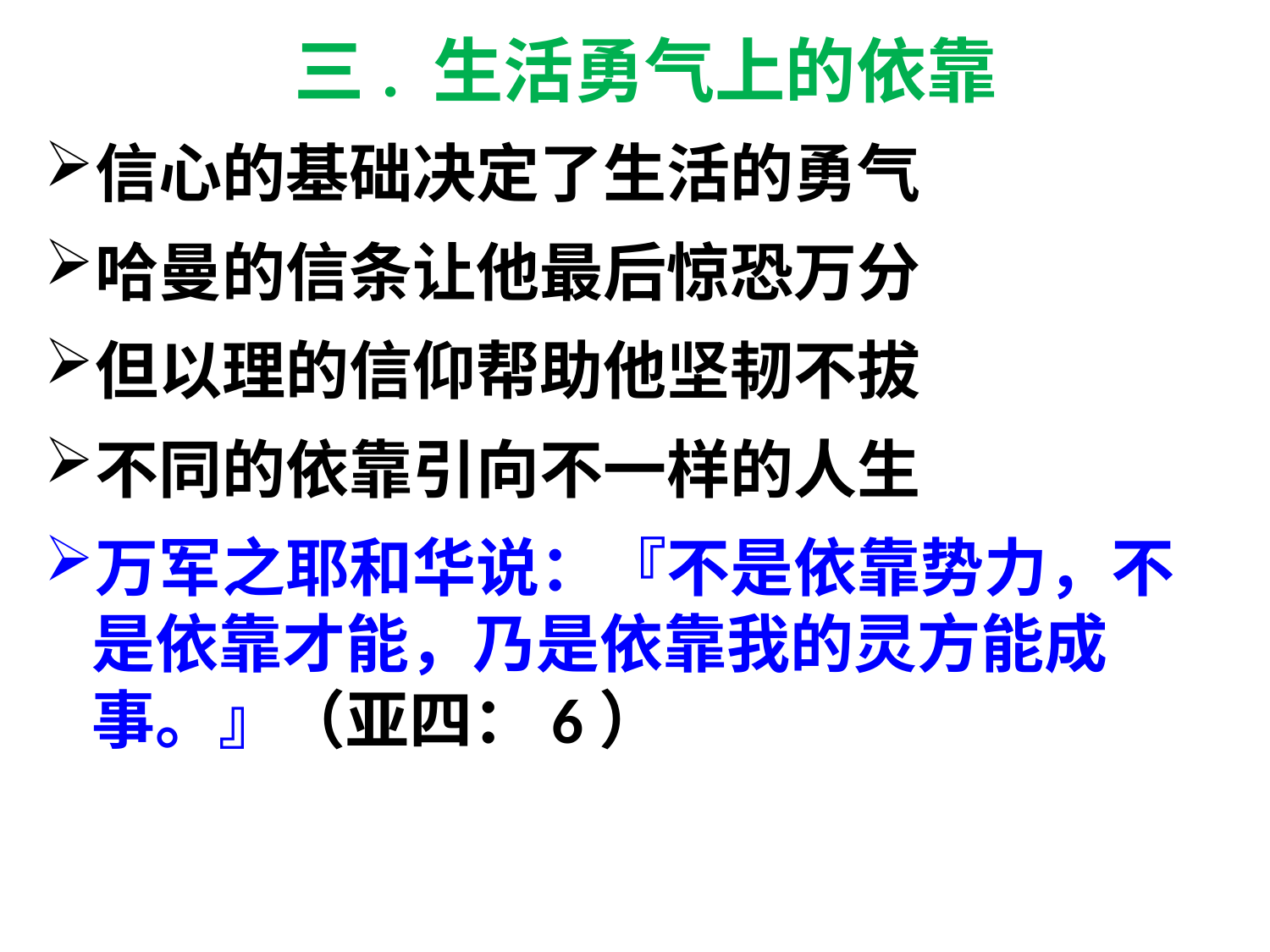

# 三. 生活勇气上的依靠
信心的基础决定了生活的勇气

哈曼的信条让他最后惊恐万分

但以理的信仰帮助他坚韧不拔

不同的依靠引向不一样的人生

万军之耶和华说：『不是依靠势力，不是依靠才能，乃是依靠我的灵方能成事。』（亚四：6）